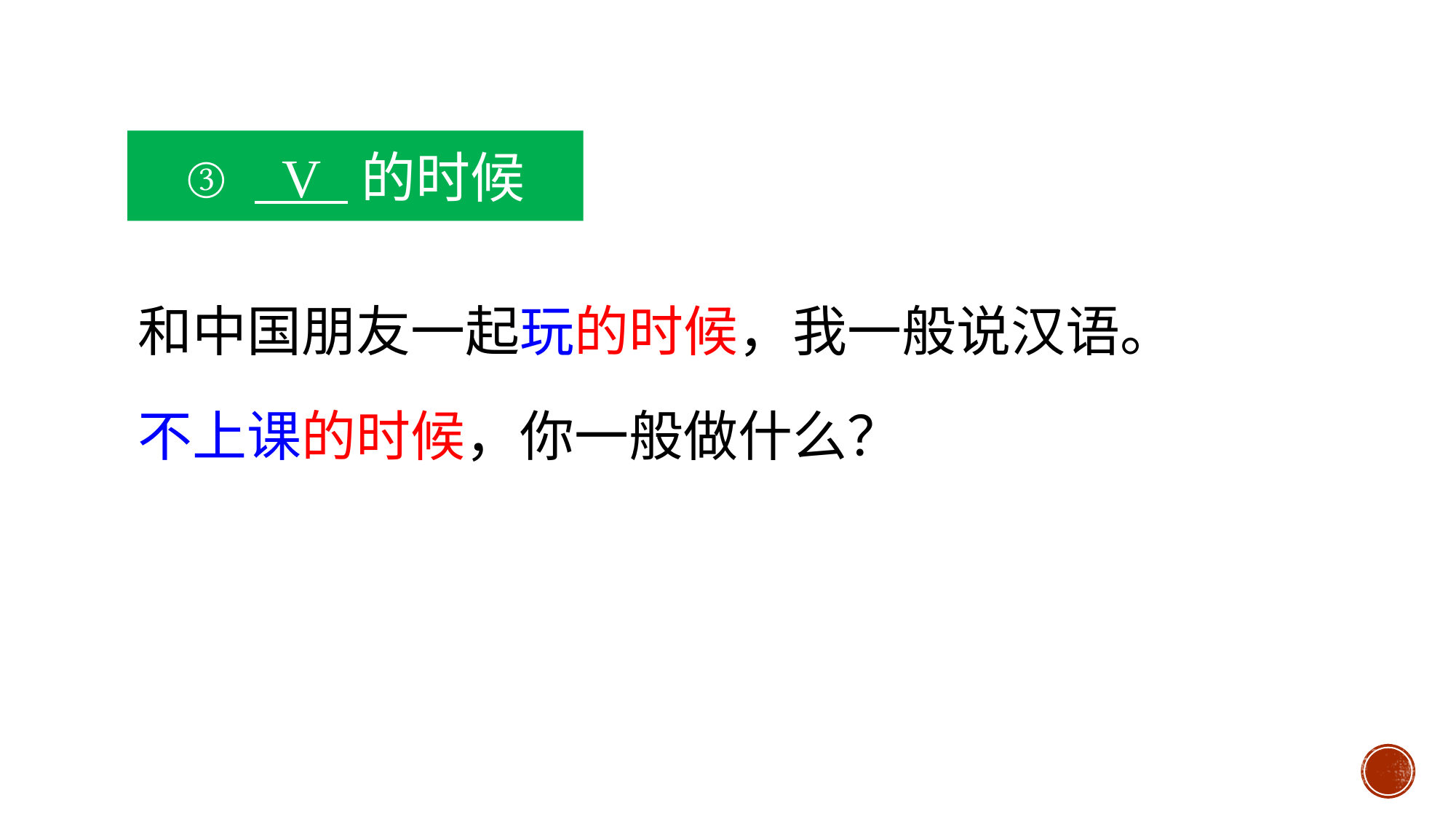

③    V  的时候
和中国朋友一起玩的时候，我一般说汉语。
不上课的时候，你一般做什么？